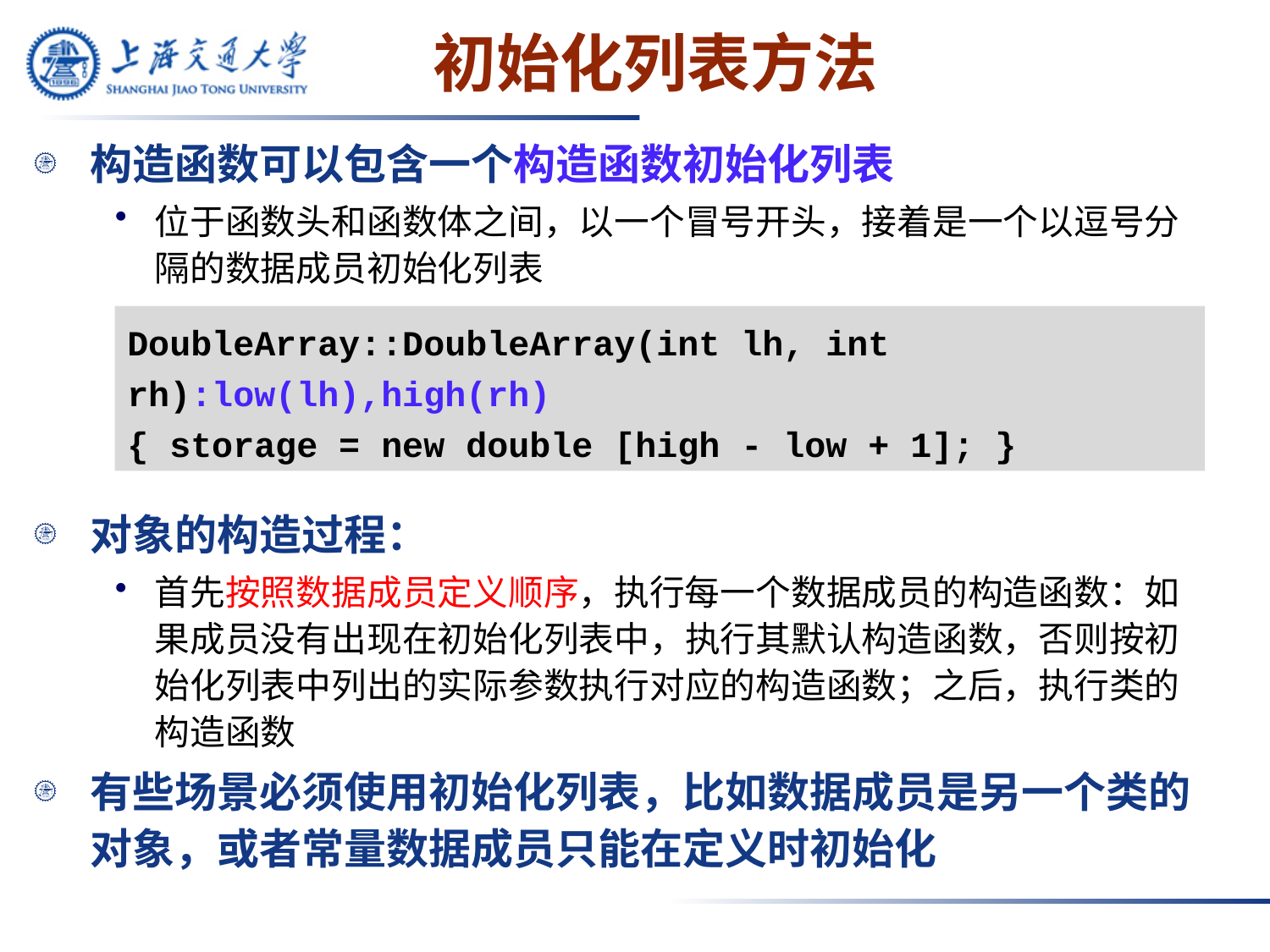

# 初始化列表方法
构造函数可以包含一个构造函数初始化列表
位于函数头和函数体之间，以一个冒号开头，接着是一个以逗号分隔的数据成员初始化列表

对象的构造过程：
首先按照数据成员定义顺序，执行每一个数据成员的构造函数：如果成员没有出现在初始化列表中，执行其默认构造函数，否则按初始化列表中列出的实际参数执行对应的构造函数；之后，执行类的构造函数
有些场景必须使用初始化列表，比如数据成员是另一个类的对象，或者常量数据成员只能在定义时初始化

DoubleArray::DoubleArray(int lh, int rh):low(lh),high(rh)
{ storage = new double [high - low + 1]; }